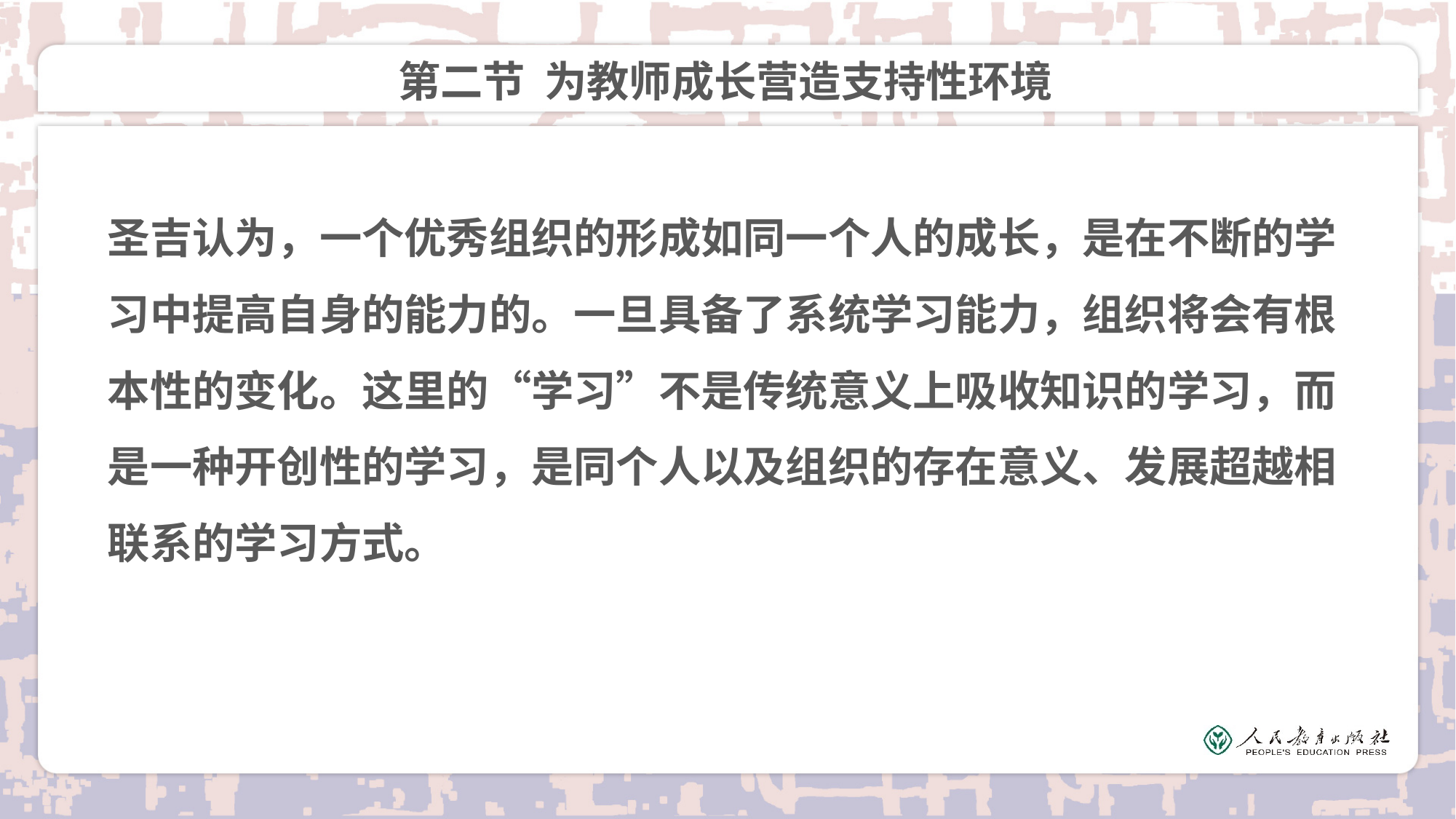

# 第二节  为教师成长营造支持性环境
圣吉认为，一个优秀组织的形成如同一个人的成长，是在不断的学习中提高自身的能力的。一旦具备了系统学习能力，组织将会有根本性的变化。这里的“学习”不是传统意义上吸收知识的学习，而是一种开创性的学习，是同个人以及组织的存在意义、发展超越相联系的学习方式。